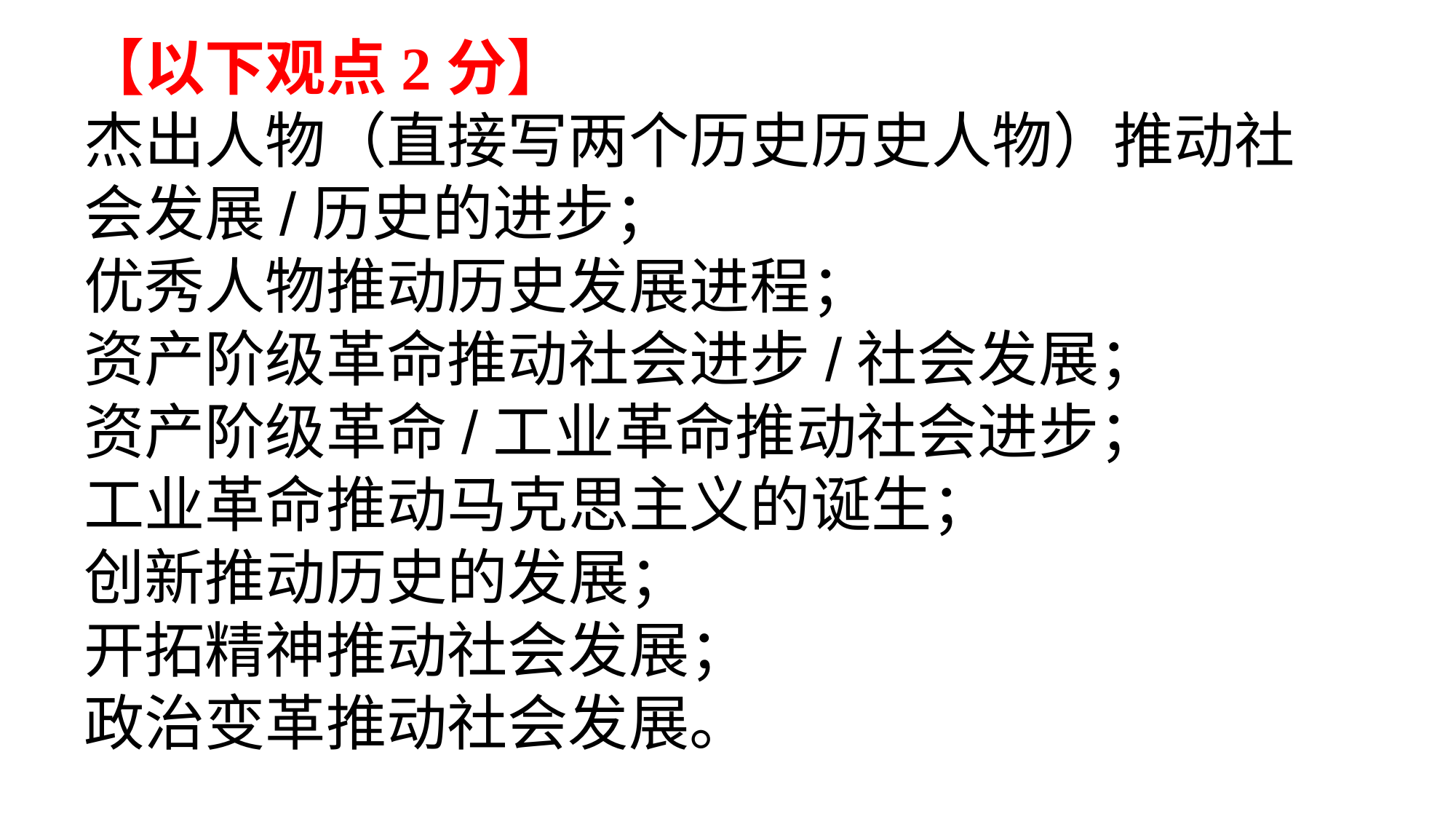

【以下观点2分】
杰出人物（直接写两个历史历史人物）推动社会发展/历史的进步；
优秀人物推动历史发展进程；
资产阶级革命推动社会进步/社会发展；
资产阶级革命/工业革命推动社会进步；
工业革命推动马克思主义的诞生；
创新推动历史的发展；
开拓精神推动社会发展；
政治变革推动社会发展。